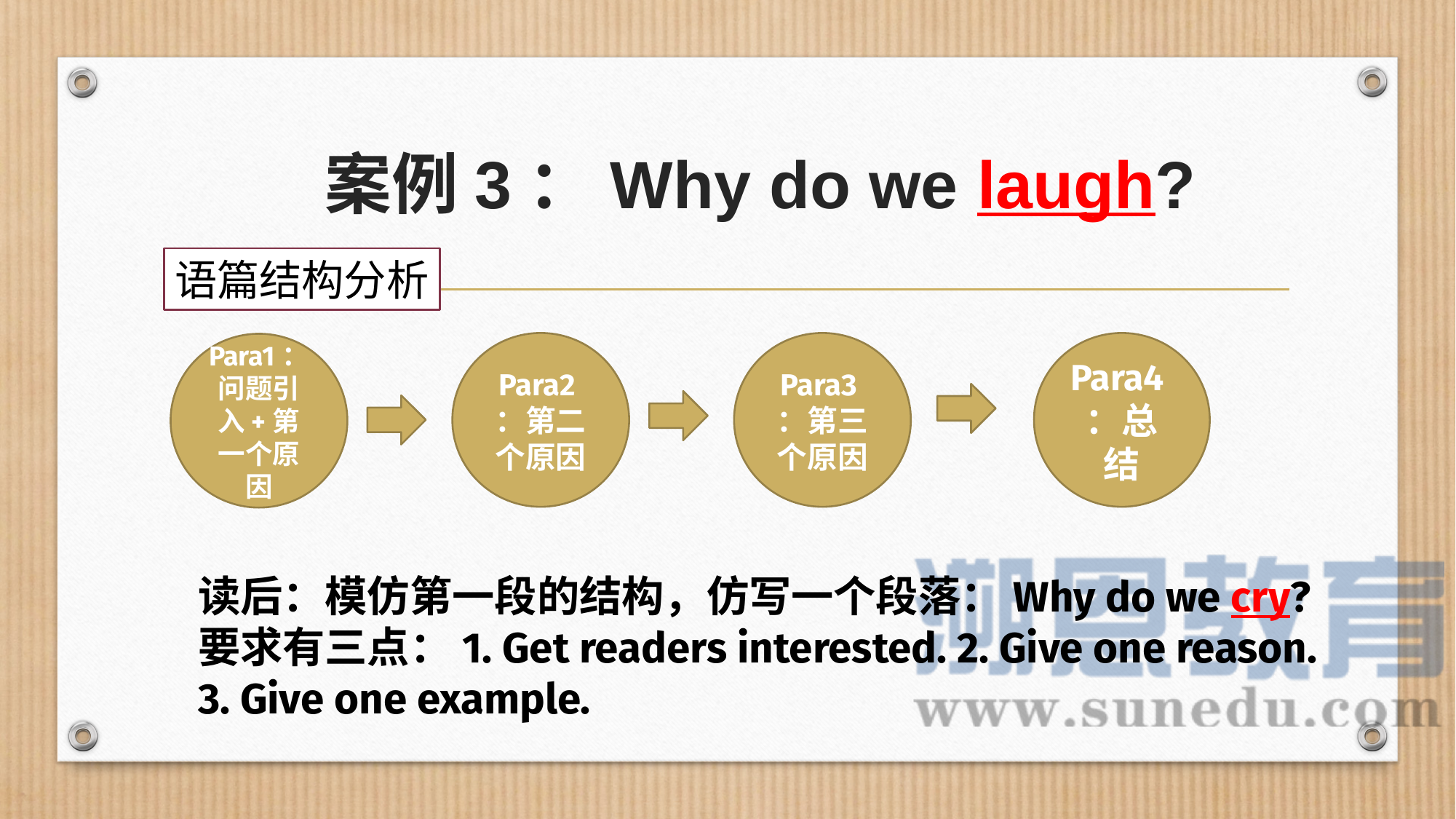

案例3：Why do we laugh?
语篇结构分析
Para3：第三个原因
Para4：总结
Para2：第二个原因
Para1：问题引入+第一个原因

读后：模仿第一段的结构，仿写一个段落：Why do we cry?
要求有三点：1. Get readers interested. 2. Give one reason.
3. Give one example.